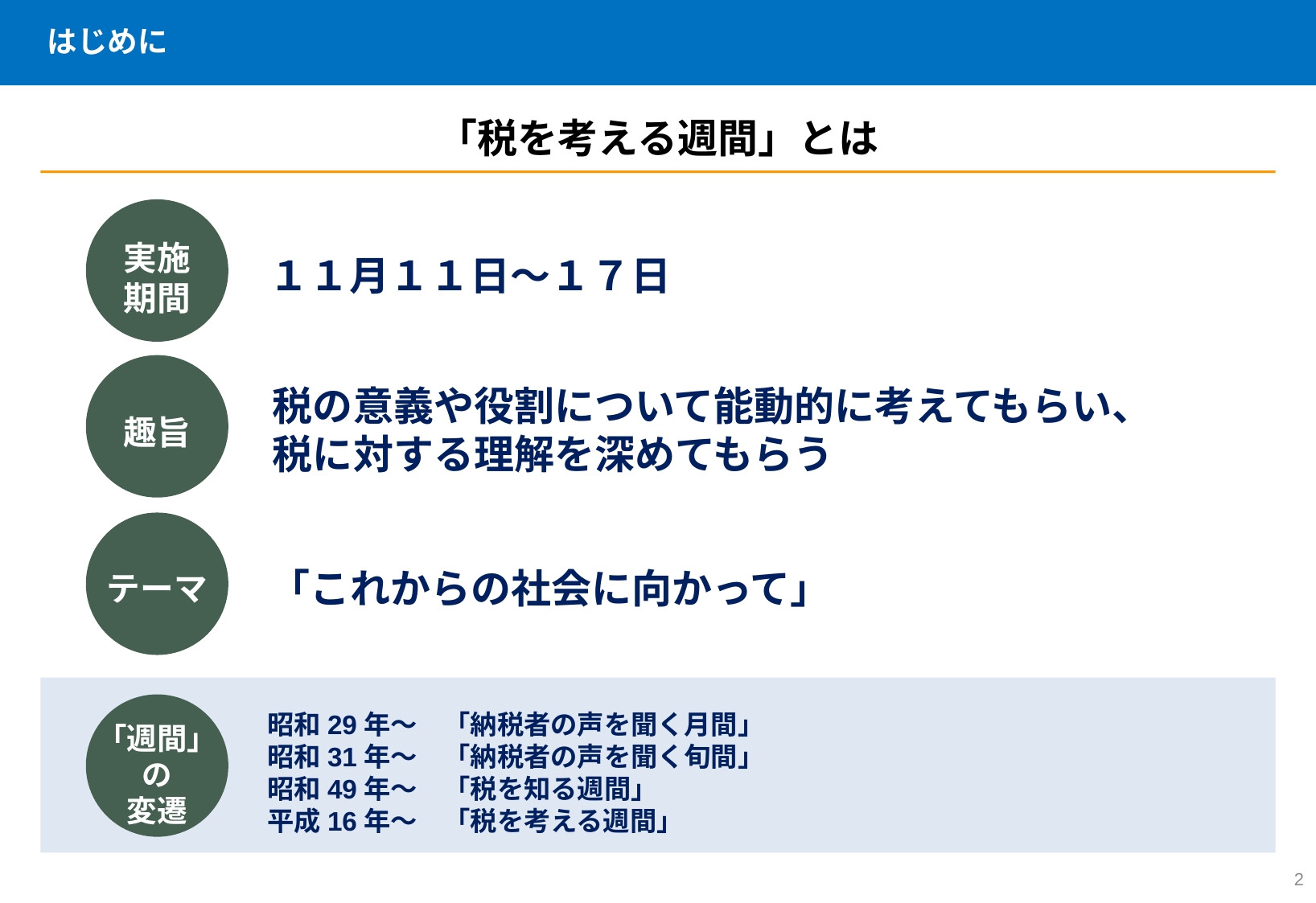

# はじめに
「税を考える週間」とは

実施
期間
１１月１１日～１７日

税の意義や役割について能動的に考えてもらい、
税に対する理解を深めてもらう
趣旨

「これからの社会に向かって」
テーマ

昭和29年～　「納税者の声を聞く月間」
昭和31年～　「納税者の声を聞く旬間」
昭和49年～　「税を知る週間」
平成16年～　「税を考える週間」
「週間」
の
変遷
2